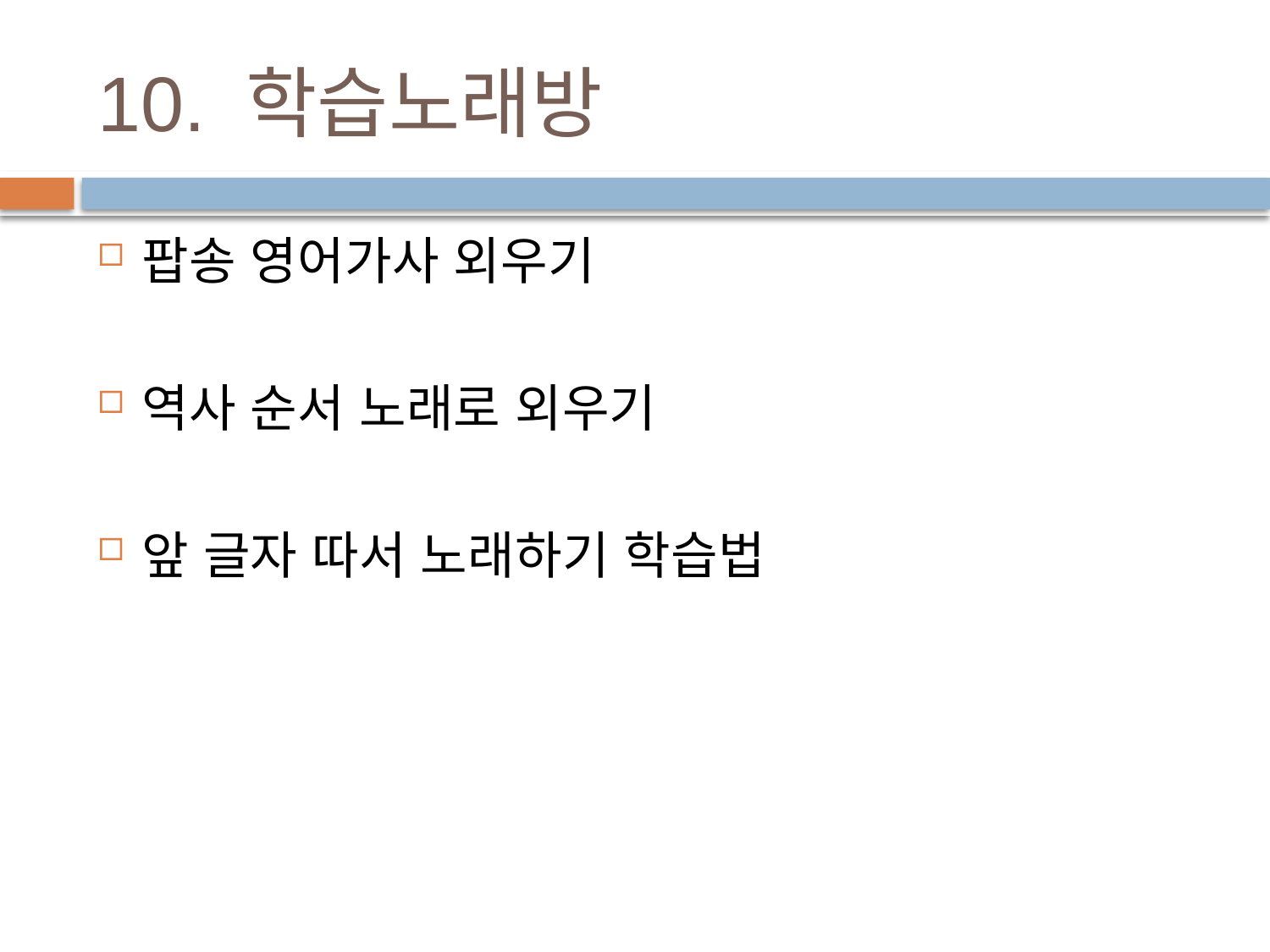

# 10. 학습노래방
팝송 영어가사 외우기

역사 순서 노래로 외우기

앞 글자 따서 노래하기 학습법